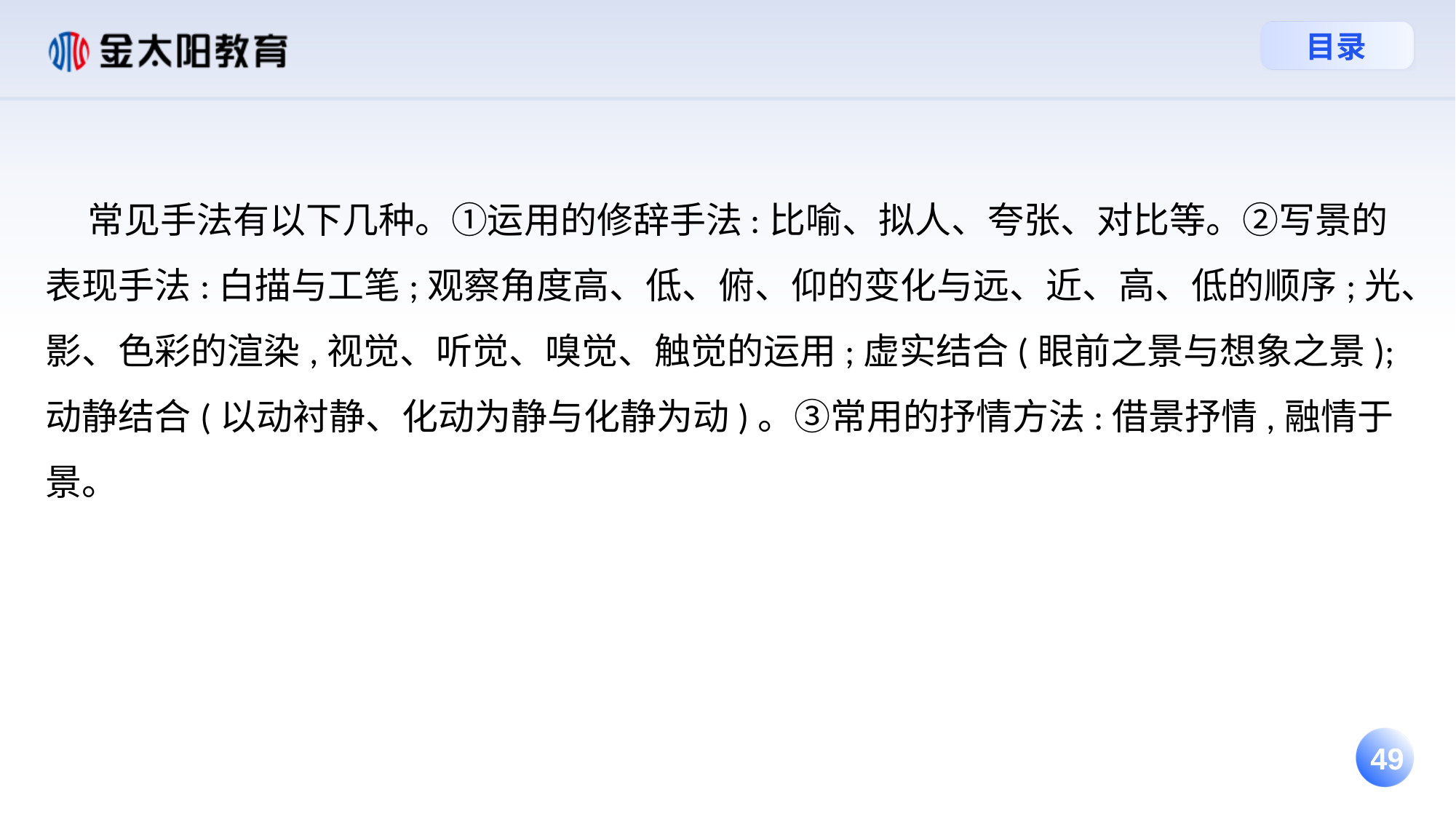

常见手法有以下几种。①运用的修辞手法:比喻、拟人、夸张、对比等。②写景的表现手法:白描与工笔;观察角度高、低、俯、仰的变化与远、近、高、低的顺序;光、影、色彩的渲染,视觉、听觉、嗅觉、触觉的运用;虚实结合(眼前之景与想象之景);动静结合(以动衬静、化动为静与化静为动)。③常用的抒情方法:借景抒情,融情于景。